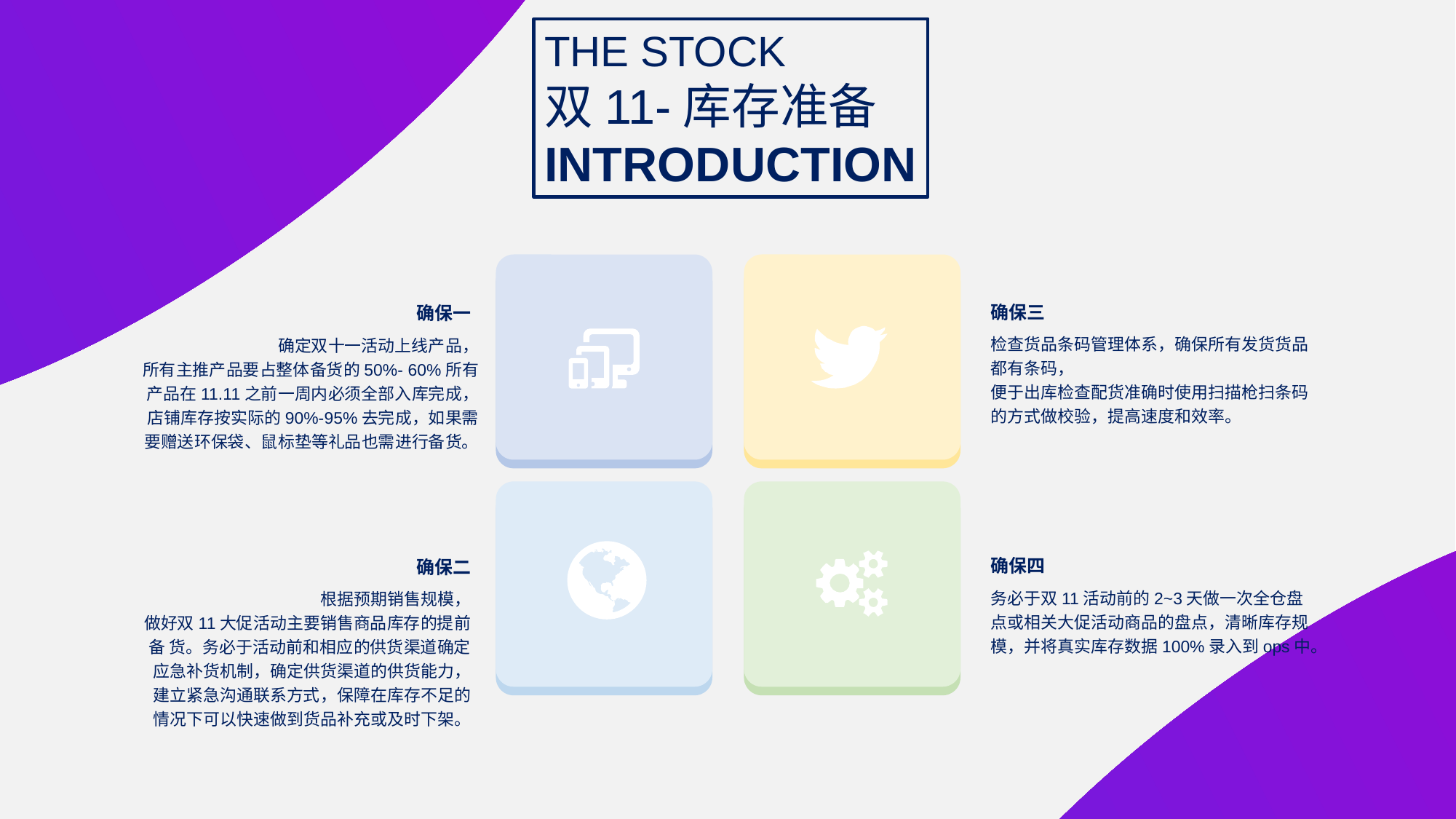

THE STOCK
双11-库存准备
INTRODUCTION

确保三
检查货品条码管理体系，确保所有发货货品都有条码，
便于出库检查配货准确时使用扫描枪扫条码的方式做校验，提高速度和效率。
确保一
确定双十一活动上线产品，
所有主推产品要占整体备货的50%- 60%所有产品在11.11之前一周内必须全部入库完成，
店铺库存按实际的90%-95%去完成，如果需要赠送环保袋、鼠标垫等礼品也需进行备货。

确保四
务必于双11活动前的2~3天做一次全仓盘点或相关大促活动商品的盘点，清晰库存规模，并将真实库存数据100%录入到ops中。
确保二
根据预期销售规模，
做好双11大促活动主要销售商品库存的提前备 货。务必于活动前和相应的供货渠道确定应急补货机制，确定供货渠道的供货能力，建立紧急沟通联系方式，保障在库存不足的情况下可以快速做到货品补充或及时下架。